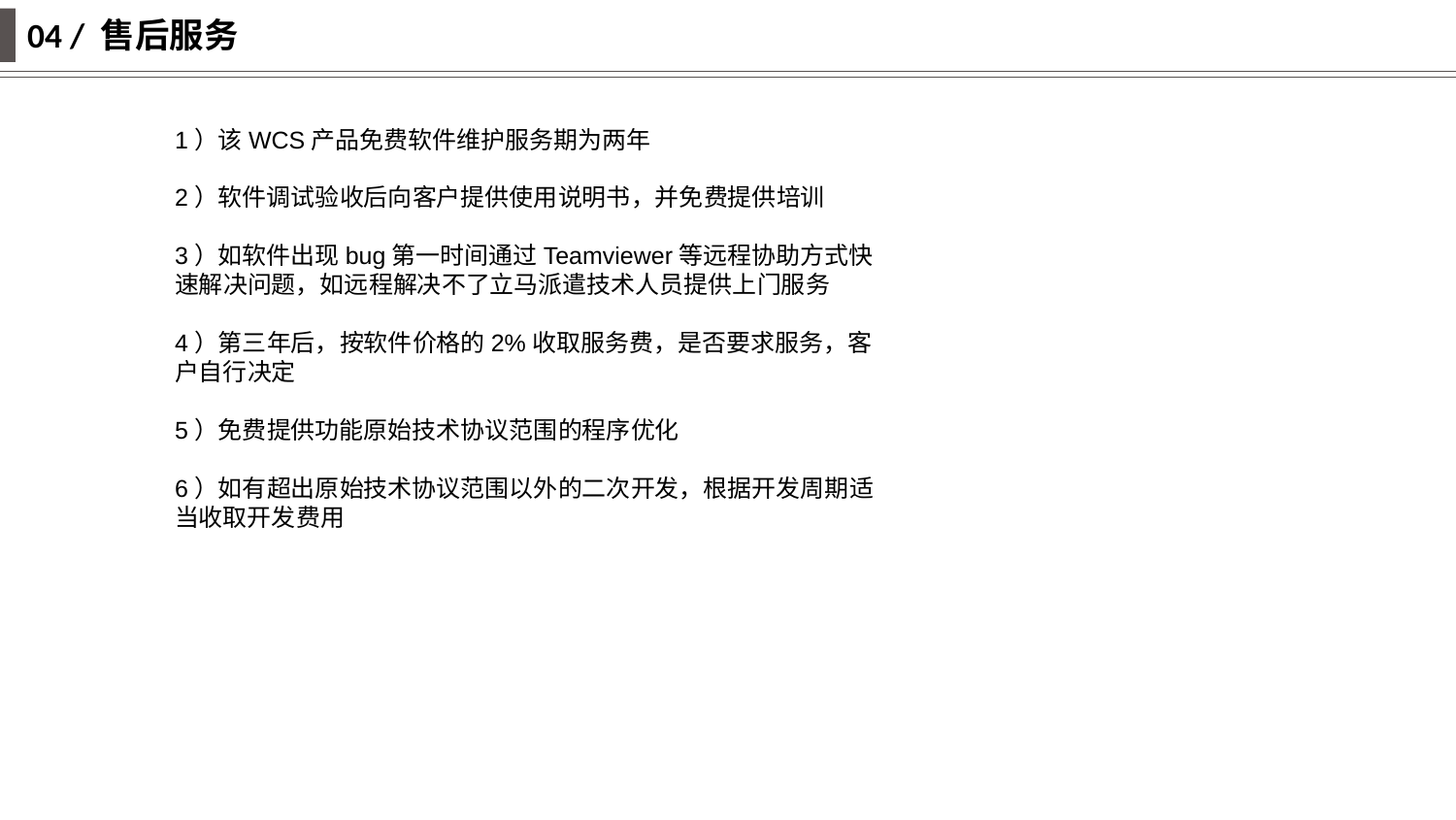

04 / 售后服务
1）该WCS产品免费软件维护服务期为两年

2）软件调试验收后向客户提供使用说明书，并免费提供培训

3）如软件出现bug第一时间通过Teamviewer等远程协助方式快速解决问题，如远程解决不了立马派遣技术人员提供上门服务

4）第三年后，按软件价格的2%收取服务费，是否要求服务，客户自行决定

5）免费提供功能原始技术协议范围的程序优化

6）如有超出原始技术协议范围以外的二次开发，根据开发周期适当收取开发费用